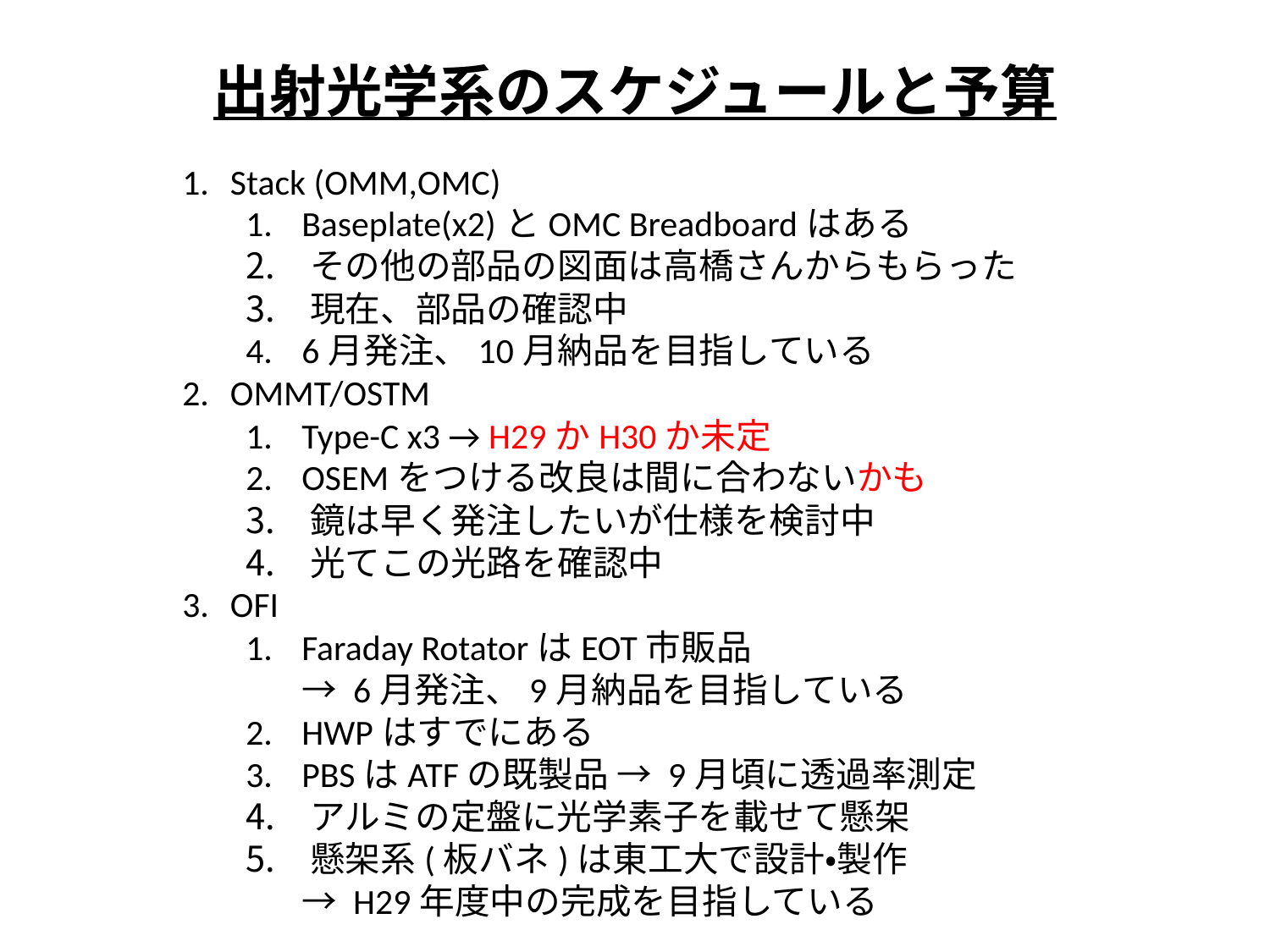

# 出射光学系のスケジュールと予算
Stack (OMM,OMC)
 Baseplate(x2)とOMC Breadboardはある
 その他の部品の図面は高橋さんからもらった
 現在、部品の確認中
 6月発注、10月納品を目指している
OMMT/OSTM
 Type-C x3 → H29かH30か未定
 OSEMをつける改良は間に合わないかも
 鏡は早く発注したいが仕様を検討中
 光てこの光路を確認中
OFI
 Faraday RotatorはEOT市販品
 → 6月発注、9月納品を目指している
 HWPはすでにある
 PBSはATFの既製品 → 9月頃に透過率測定
 アルミの定盤に光学素子を載せて懸架
 懸架系(板バネ)は東工大で設計・製作
 → H29年度中の完成を目指している